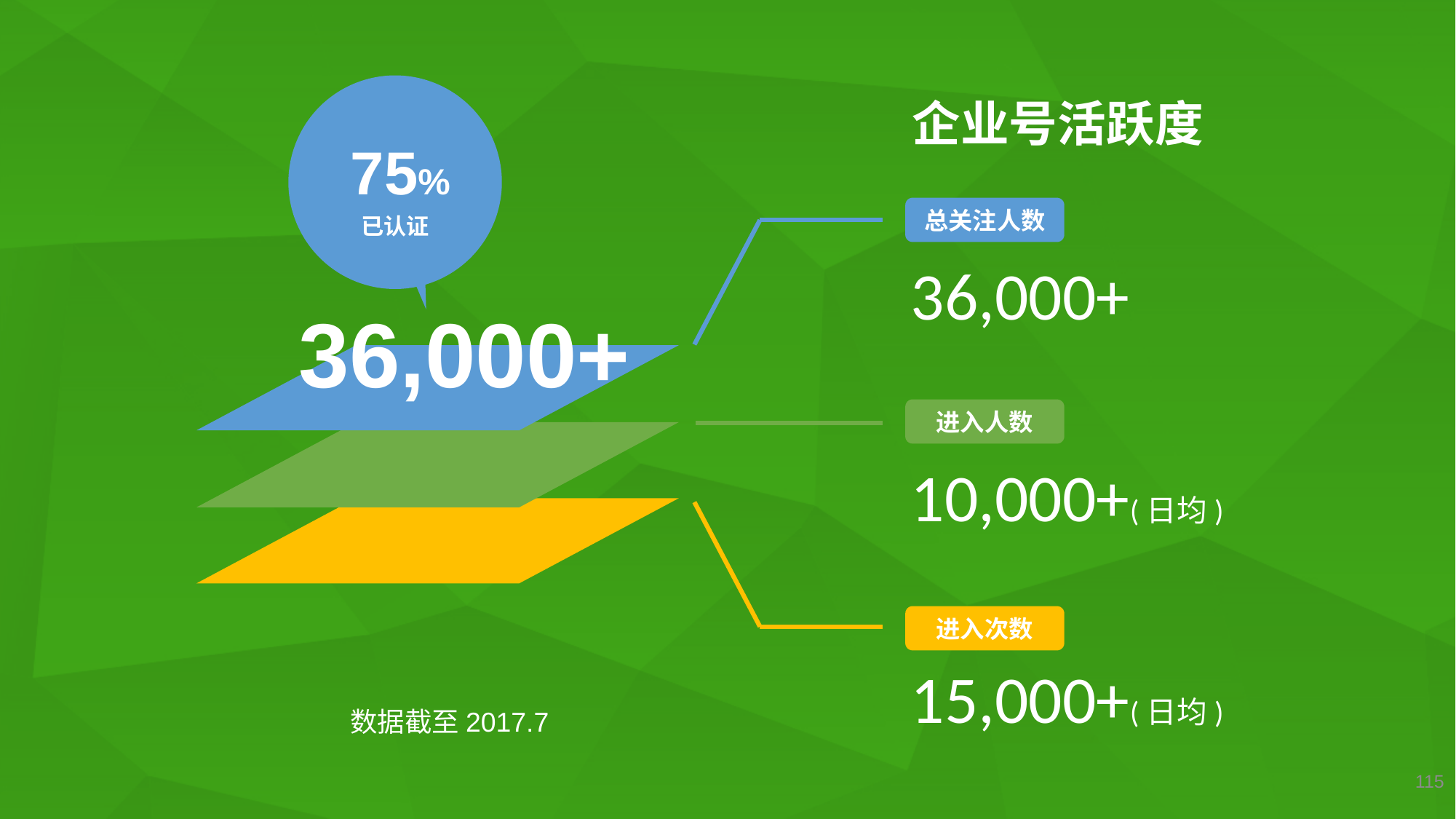

企业号活跃度
75%
总关注人数
已认证
36,000+
36,000+

进入人数
10,000+(日均)
进入次数
15,000+(日均)

数据截至2017.7
115